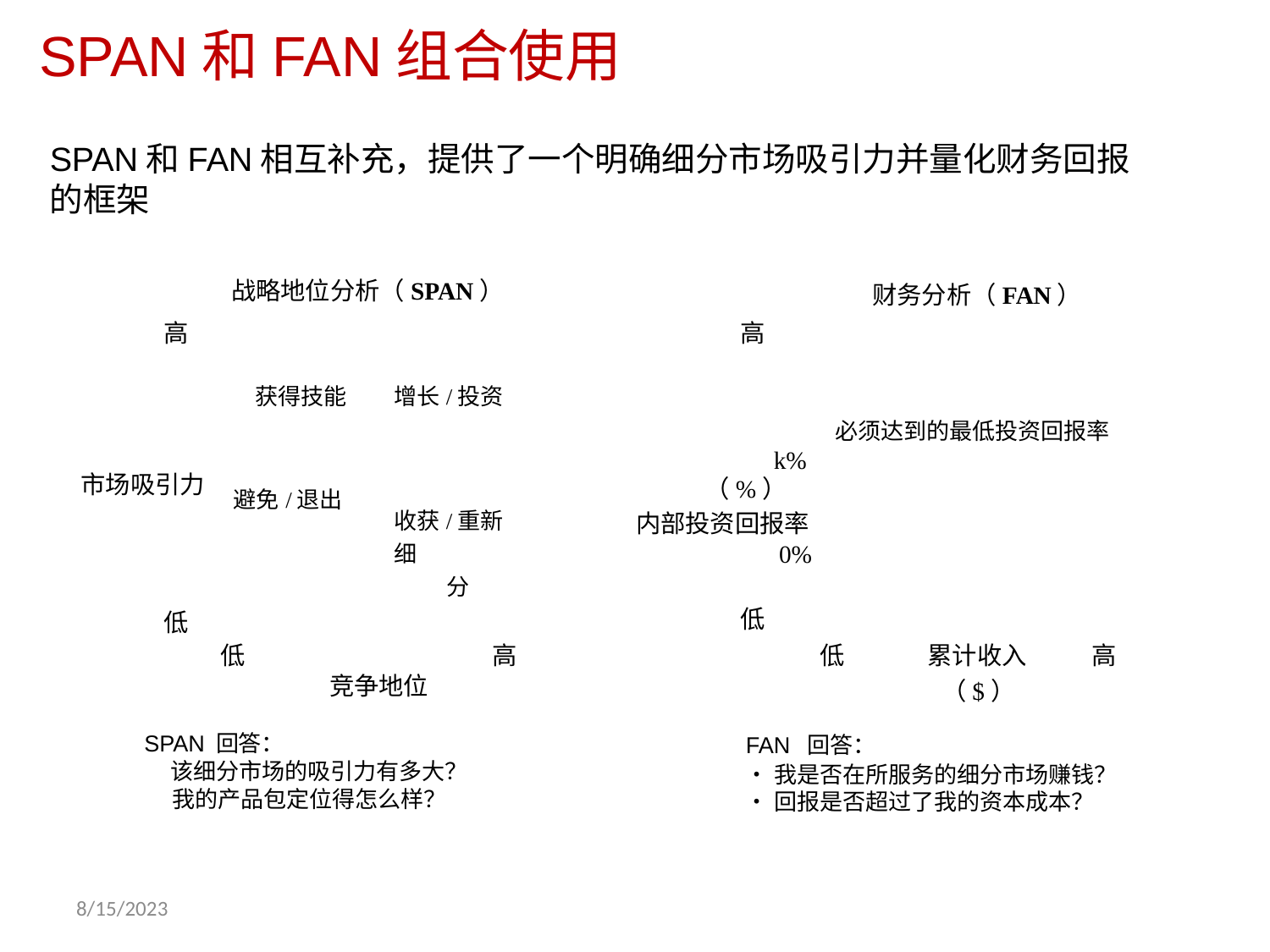

SPAN和FAN组合使用

	SPAN和FAN相互补充，提供了一个明确细分市场吸引力并量化财务回报
	的框架
战略地位分析（SPAN）
	财务分析（FAN）

必须达到的最低投资回报率
| 获得技能 | 增长/投资 |
| --- | --- |
| 避免/退出 | 收获/重新细 分 |
	高

市场吸引力

	低
		高

			k%
	（%）
内部投资回报率
				0%

		低
低
高
低
累计收入
高
			竞争地位

SPAN 回答：
	该细分市场的吸引力有多大？
		我的产品包定位得怎么样？
	（$）

FAN  回答：
•我是否在所服务的细分市场赚钱？
•回报是否超过了我的资本成本？
8/15/2023